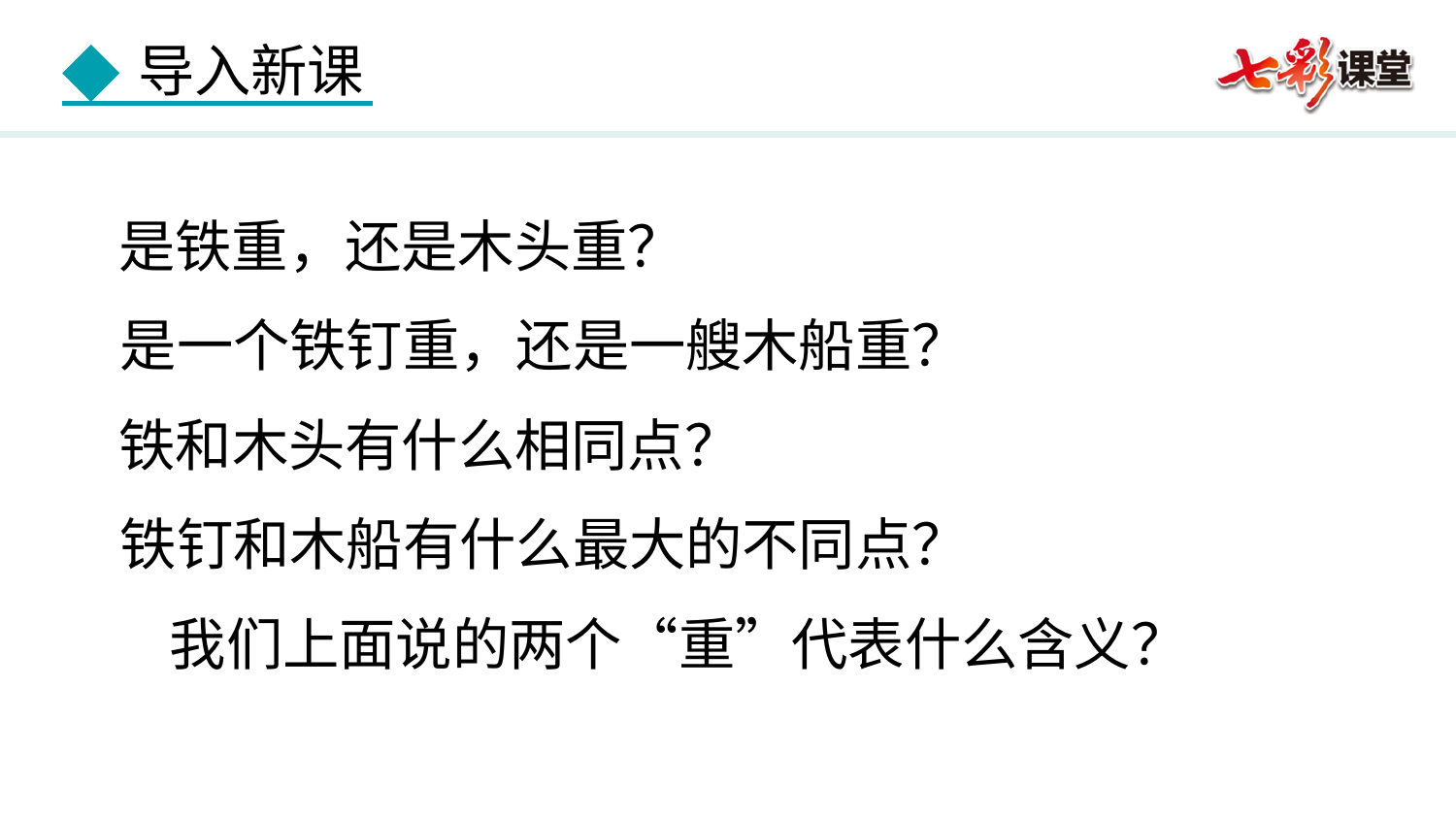

是铁重，还是木头重？
是一个铁钉重，还是一艘木船重？
铁和木头有什么相同点？
铁钉和木船有什么最大的不同点？
我们上面说的两个“重”代表什么含义？